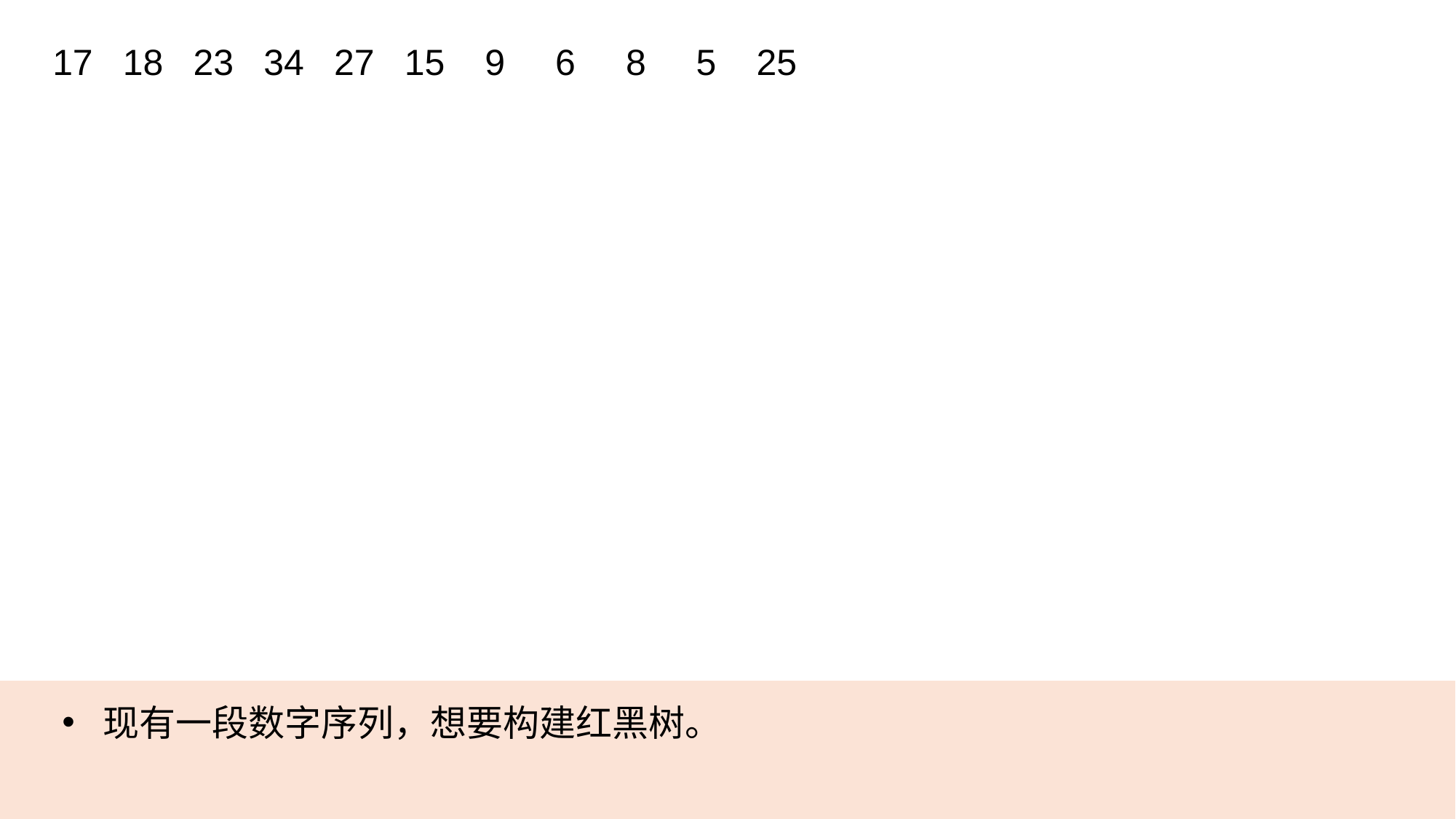

17
18
23
34
27
15
9
6
8
5
25

现有一段数字序列，想要构建红黑树。